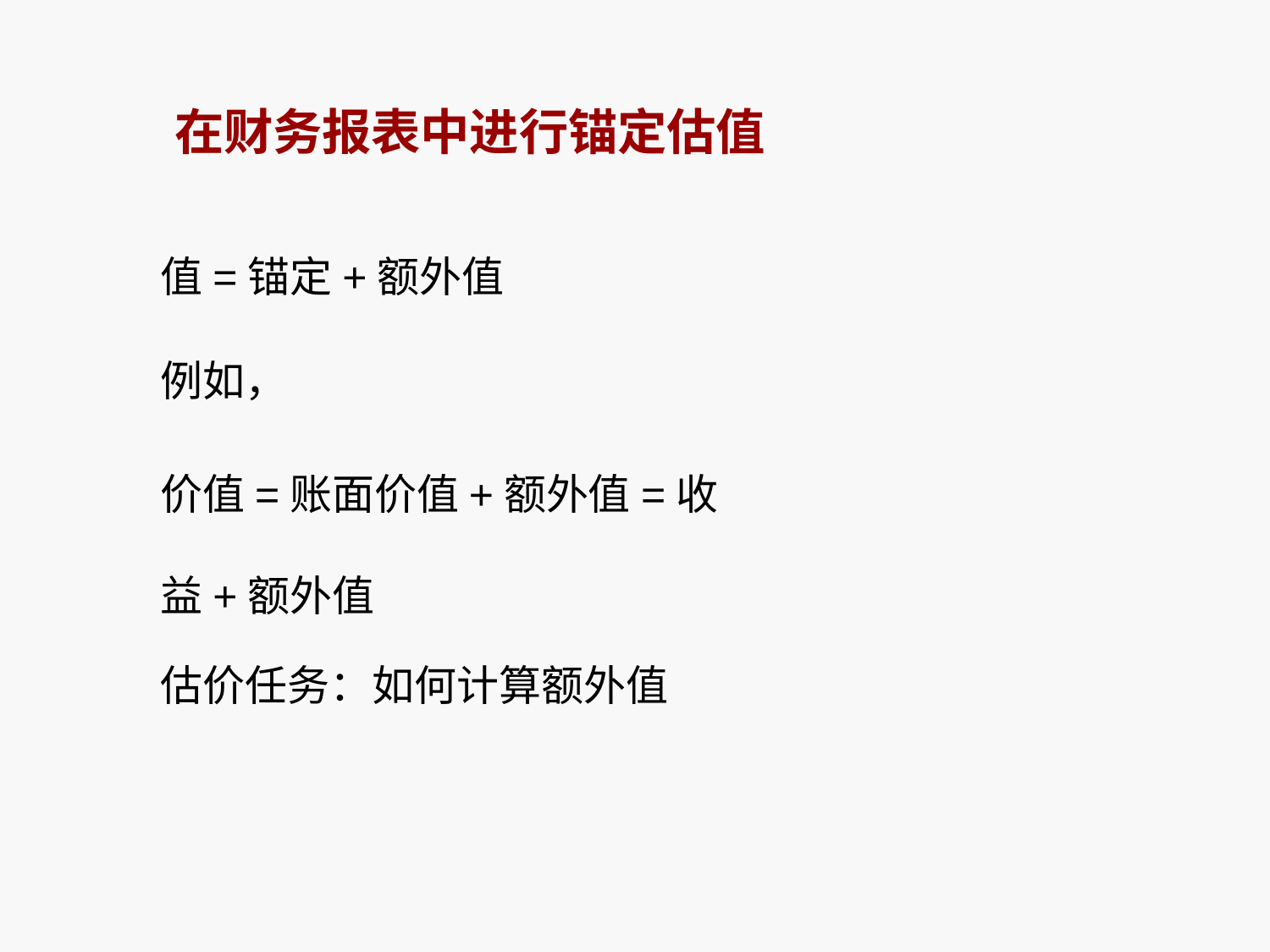

# 在财务报表中进行锚定估值
值=锚定+额外值

例如，
价值=账面价值+额外值=收益+额外值
估价任务：如何计算额外值